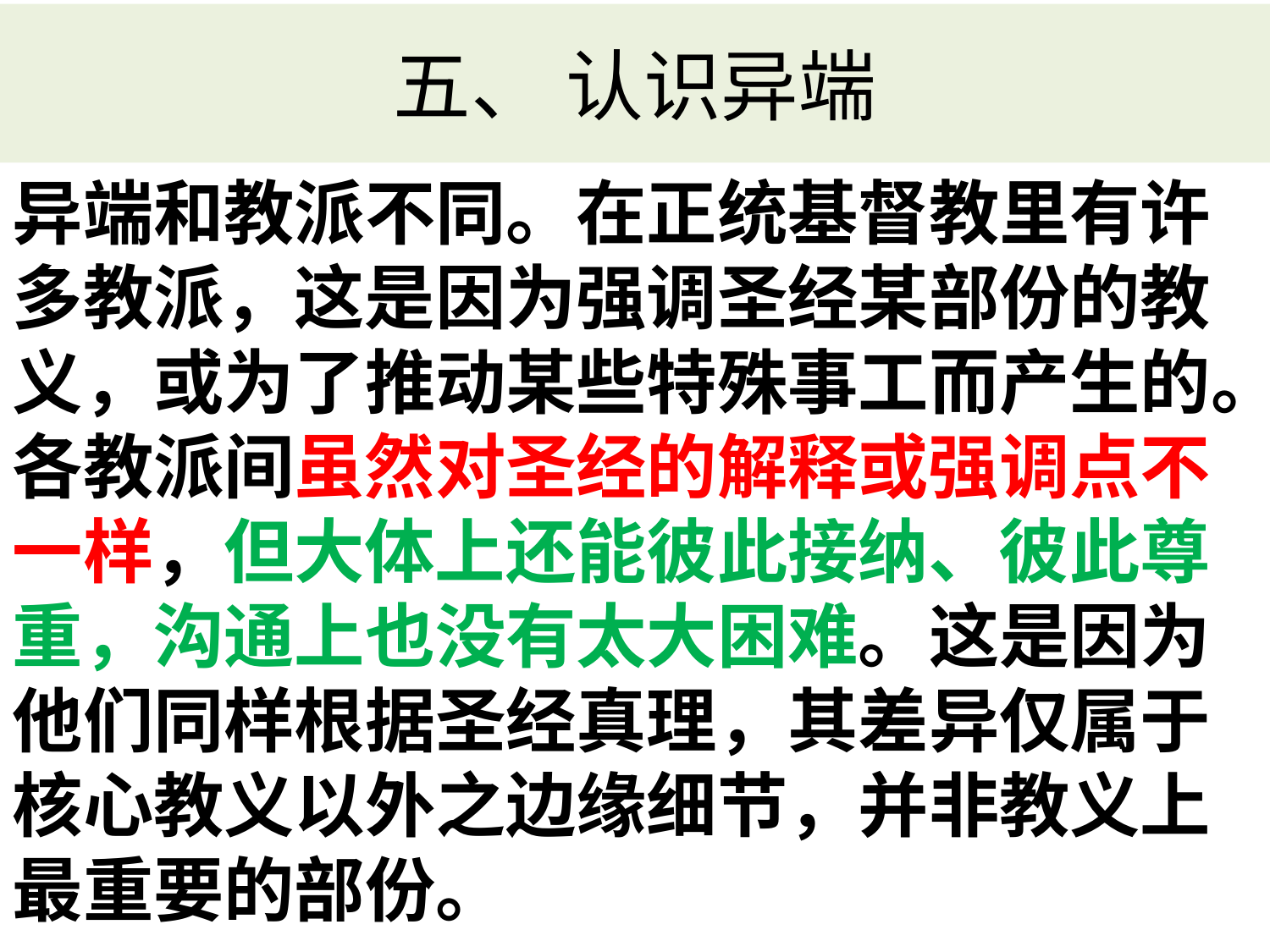

# 五、 认识异端
异端和教派不同。在正统基督教里有许多教派，这是因为强调圣经某部份的教义，或为了推动某些特殊事工而产生的。各教派间虽然对圣经的解释或强调点不一样，但大体上还能彼此接纳、彼此尊重，沟通上也没有太大困难。这是因为他们同样根据圣经真理，其差异仅属于核心教义以外之边缘细节，并非教义上最重要的部份。